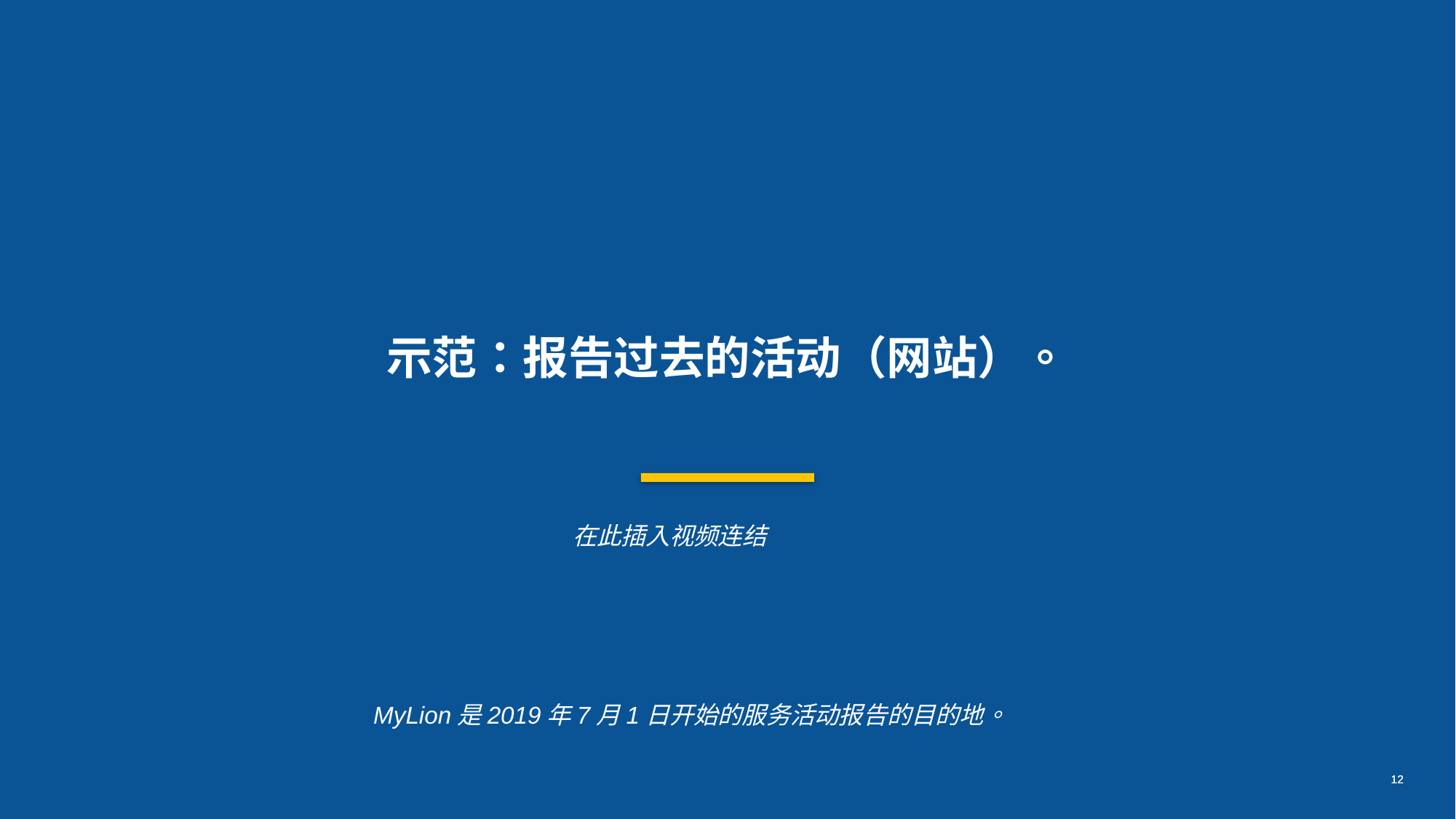

示范：报告过去的活动（网站）。
在此插入视频连结
MyLion是2019年7月1日开始的服务活动报告的目的地。